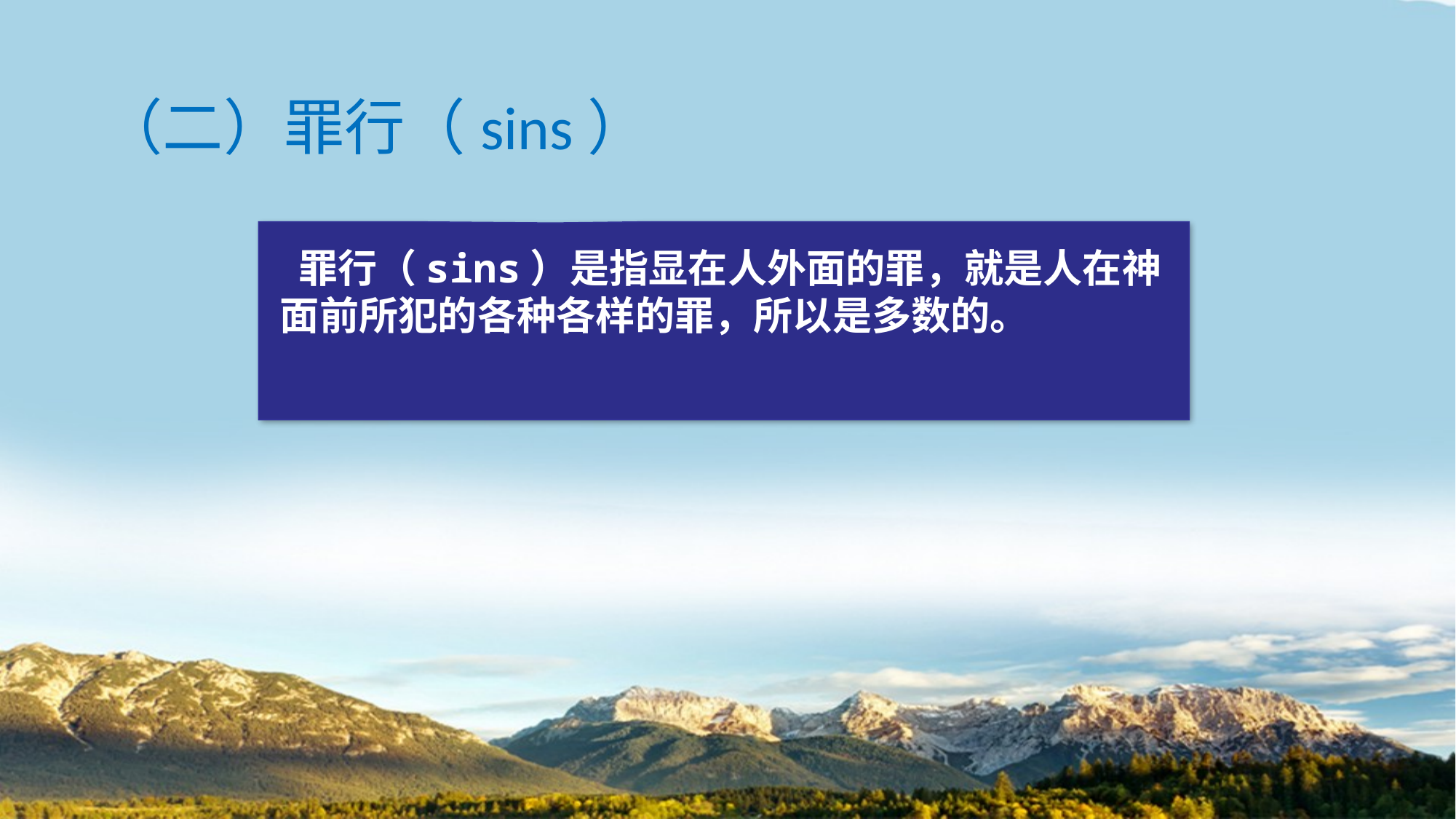

（二）罪行（sins）
 罪行（sins）是指显在人外面的罪，就是人在神面前所犯的各种各样的罪，所以是多数的。